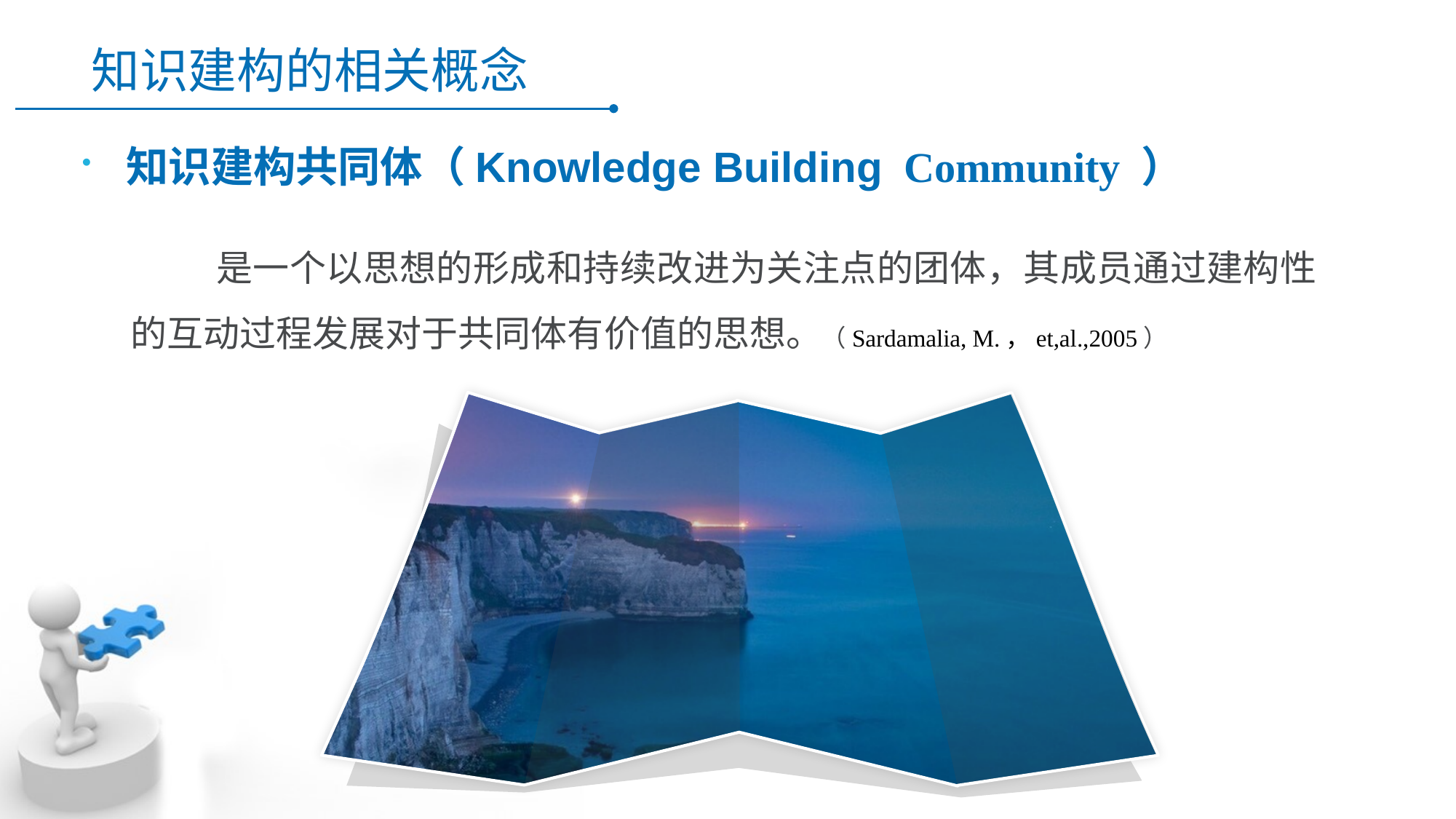

# 知识建构的相关概念
知识建构共同体（Knowledge Building  Community ）
是一个以思想的形成和持续改进为关注点的团体，其成员通过建构性的互动过程发展对于共同体有价值的思想。（Sardamalia, M.，et,al.,2005）